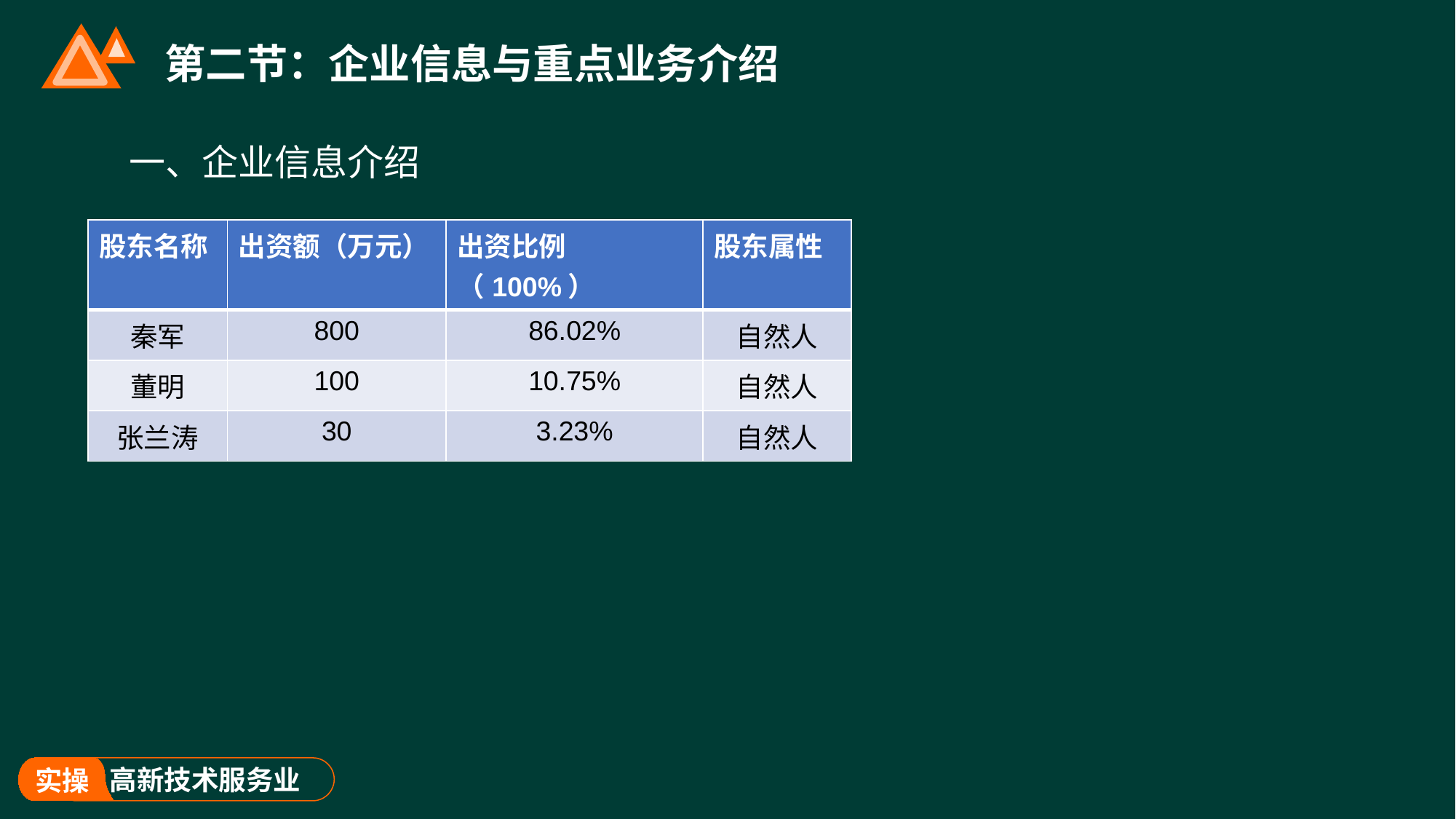

# 第二节：企业信息与重点业务介绍
一、企业信息介绍

| 股东名称 | 出资额（万元） | 出资比例（100%） | 股东属性 |
| --- | --- | --- | --- |
| 秦军 | 800 | 86.02% | 自然人 |
| 董明 | 100 | 10.75% | 自然人 |
| 张兰涛 | 30 | 3.23% | 自然人 |